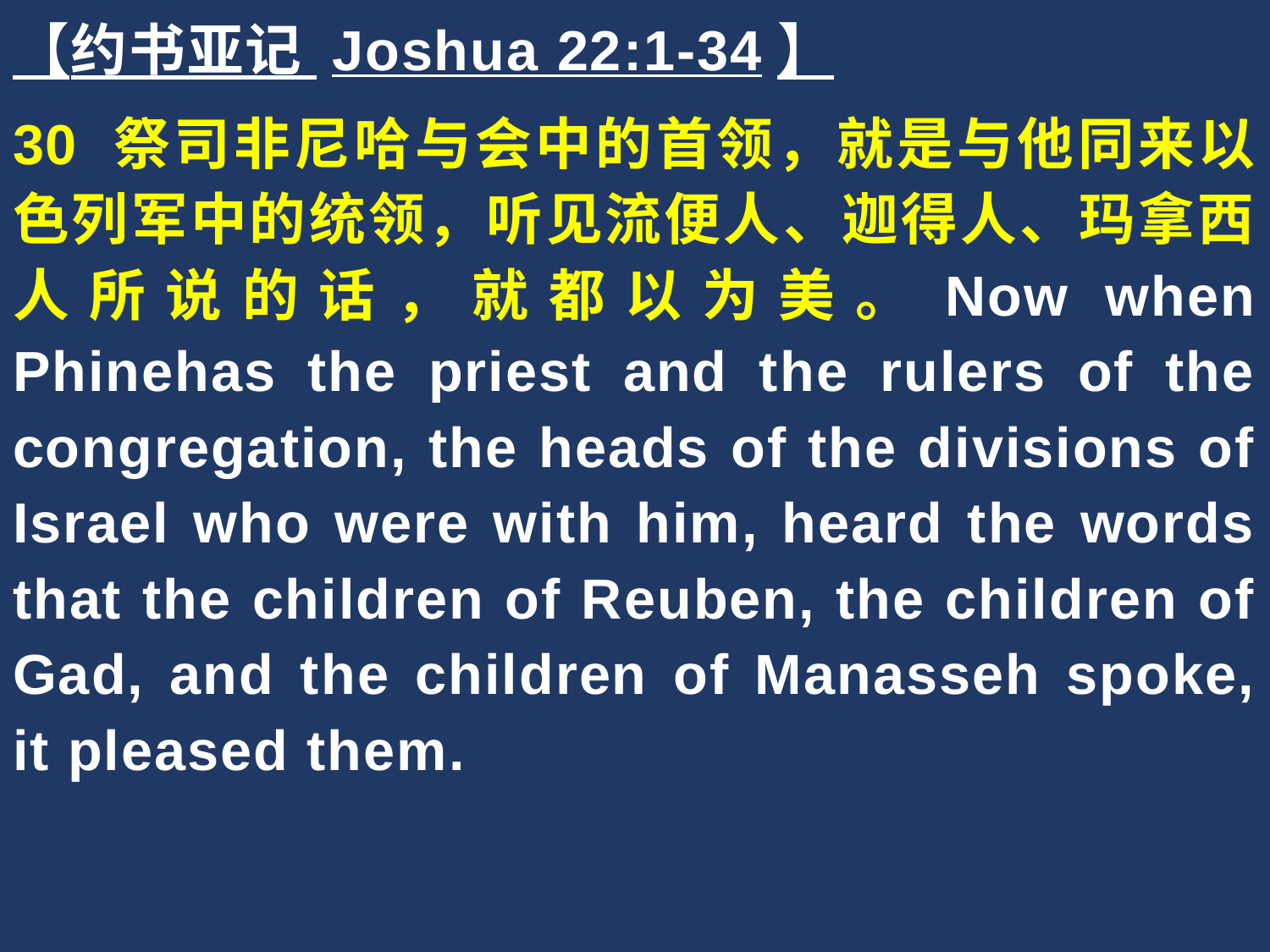

【约书亚记 Joshua 22:1-34】
30 祭司非尼哈与会中的首领，就是与他同来以色列军中的统领，听见流便人、迦得人、玛拿西人所说的话，就都以为美。Now when Phinehas the priest and the rulers of the congregation, the heads of the divisions of Israel who were with him, heard the words that the children of Reuben, the children of Gad, and the children of Manasseh spoke, it pleased them.